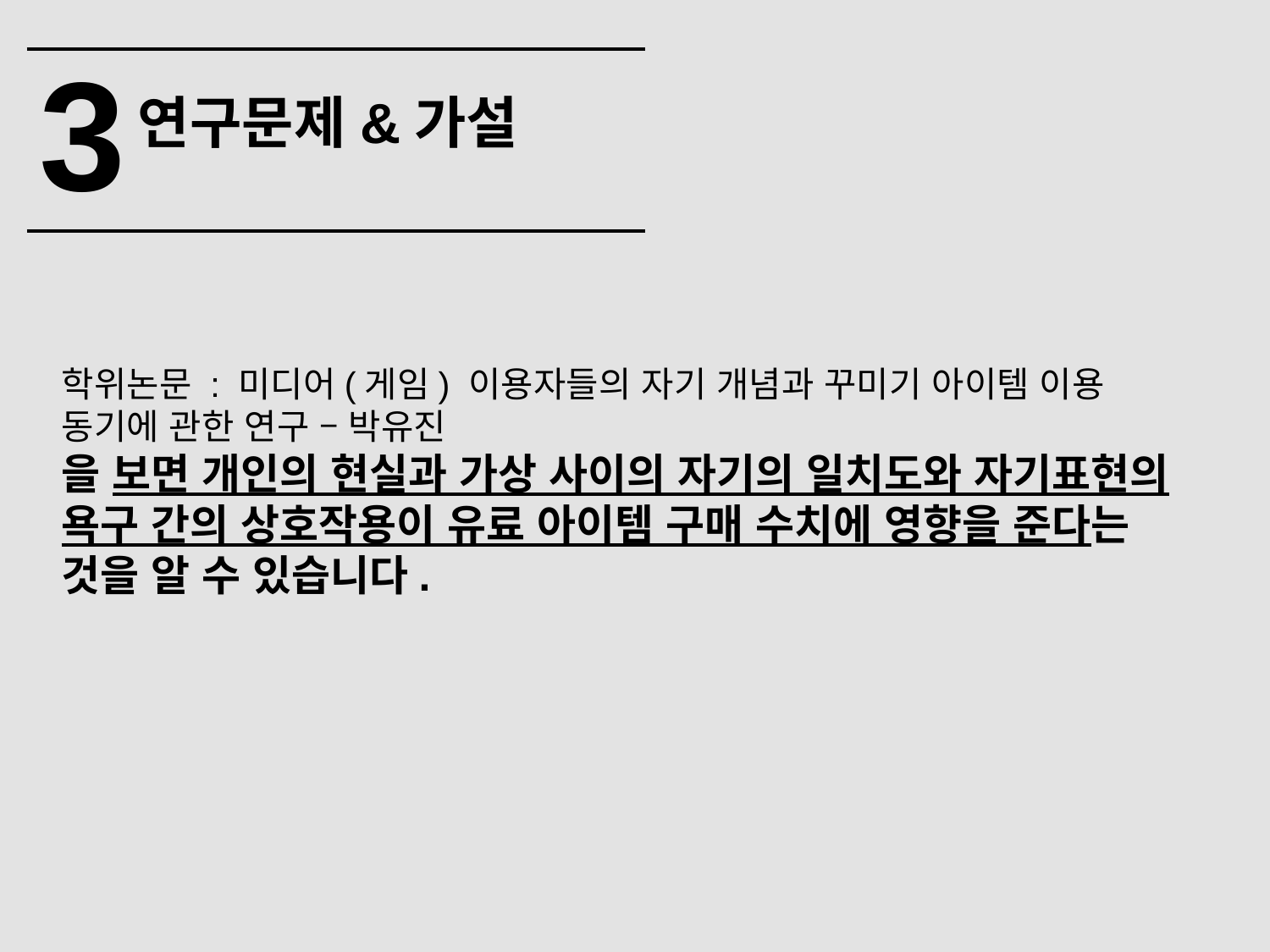

3
연구문제&가설
학위논문 : 미디어(게임) 이용자들의 자기 개념과 꾸미기 아이템 이용 동기에 관한 연구 – 박유진
을 보면 개인의 현실과 가상 사이의 자기의 일치도와 자기표현의 욕구 간의 상호작용이 유료 아이템 구매 수치에 영향을 준다는 것을 알 수 있습니다.